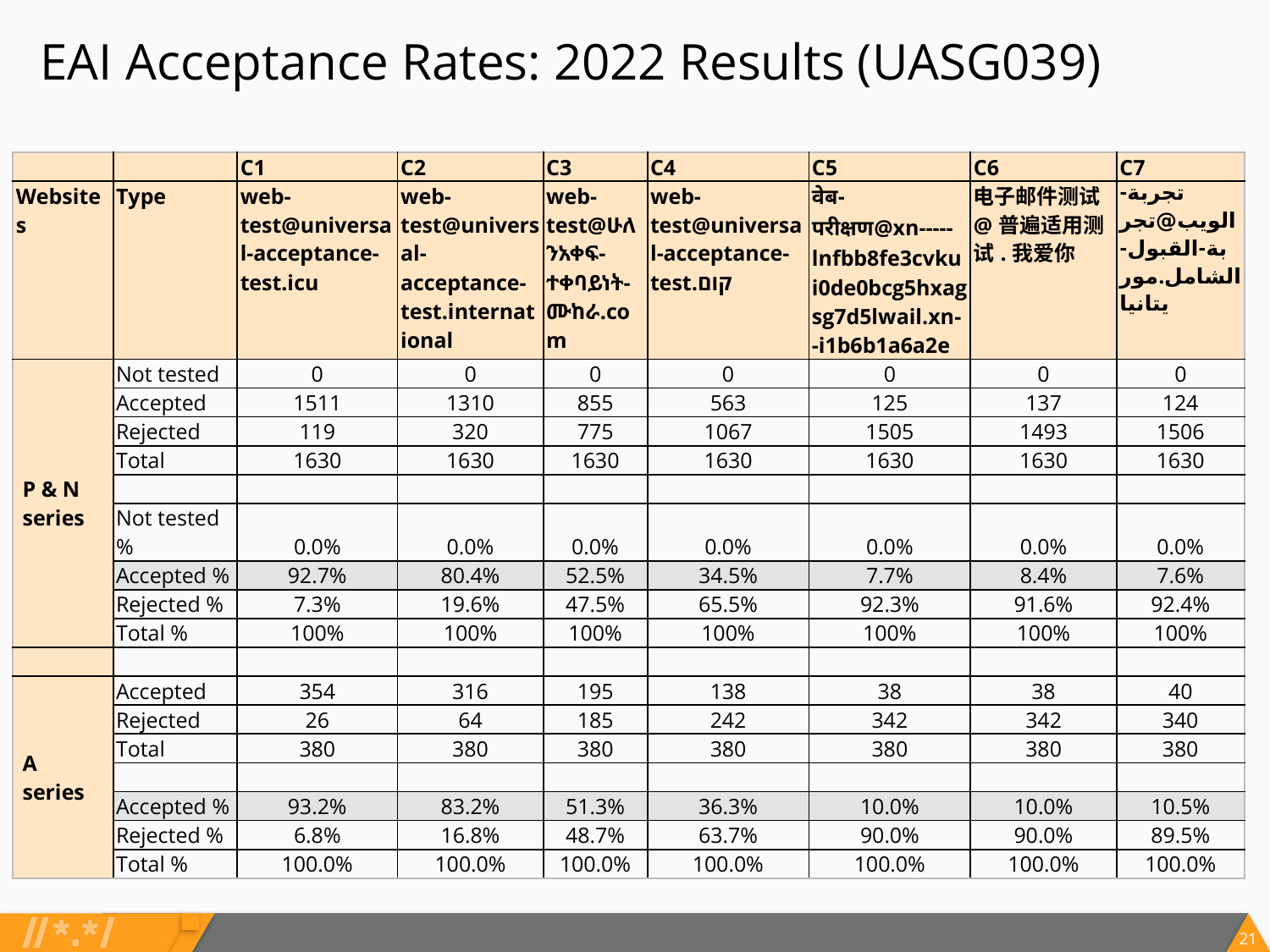

EAI Acceptance Rates: 2022 Results (UASG039)
|  |  | C1 | C2 | C3 | C4 | C5 | C6 | C7 |
| --- | --- | --- | --- | --- | --- | --- | --- | --- |
| Websites | Type | web-test@universal-acceptance-test.icu | web-test@universal-acceptance-test.international | web-test@ሁለንአቀፍ-ተቀባይነት-ሙከራ.com | web-test@universal-acceptance-test.קום | वेब-परीक्षण@xn-----lnfbb8fe3cvkui0de0bcg5hxagsg7d5lwail.xn--i1b6b1a6a2e | 电子邮件测试@普遍适用测试.我爱你 | تجربة-الويب@تجربة-القبول-الشامل.موريتانيا |
| P & N series | Not tested | 0 | 0 | 0 | 0 | 0 | 0 | 0 |
|  | Accepted | 1511 | 1310 | 855 | 563 | 125 | 137 | 124 |
|  | Rejected | 119 | 320 | 775 | 1067 | 1505 | 1493 | 1506 |
|  | Total | 1630 | 1630 | 1630 | 1630 | 1630 | 1630 | 1630 |
|  |  |  |  |  |  |  |  |  |
|  | Not tested % | 0.0% | 0.0% | 0.0% | 0.0% | 0.0% | 0.0% | 0.0% |
|  | Accepted % | 92.7% | 80.4% | 52.5% | 34.5% | 7.7% | 8.4% | 7.6% |
|  | Rejected % | 7.3% | 19.6% | 47.5% | 65.5% | 92.3% | 91.6% | 92.4% |
|  | Total % | 100% | 100% | 100% | 100% | 100% | 100% | 100% |
|  |  |  |  |  |  |  |  |  |
| A series | Accepted | 354 | 316 | 195 | 138 | 38 | 38 | 40 |
|  | Rejected | 26 | 64 | 185 | 242 | 342 | 342 | 340 |
|  | Total | 380 | 380 | 380 | 380 | 380 | 380 | 380 |
|  |  |  |  |  |  |  |  |  |
|  | Accepted % | 93.2% | 83.2% | 51.3% | 36.3% | 10.0% | 10.0% | 10.5% |
|  | Rejected % | 6.8% | 16.8% | 48.7% | 63.7% | 90.0% | 90.0% | 89.5% |
|  | Total % | 100.0% | 100.0% | 100.0% | 100.0% | 100.0% | 100.0% | 100.0% |